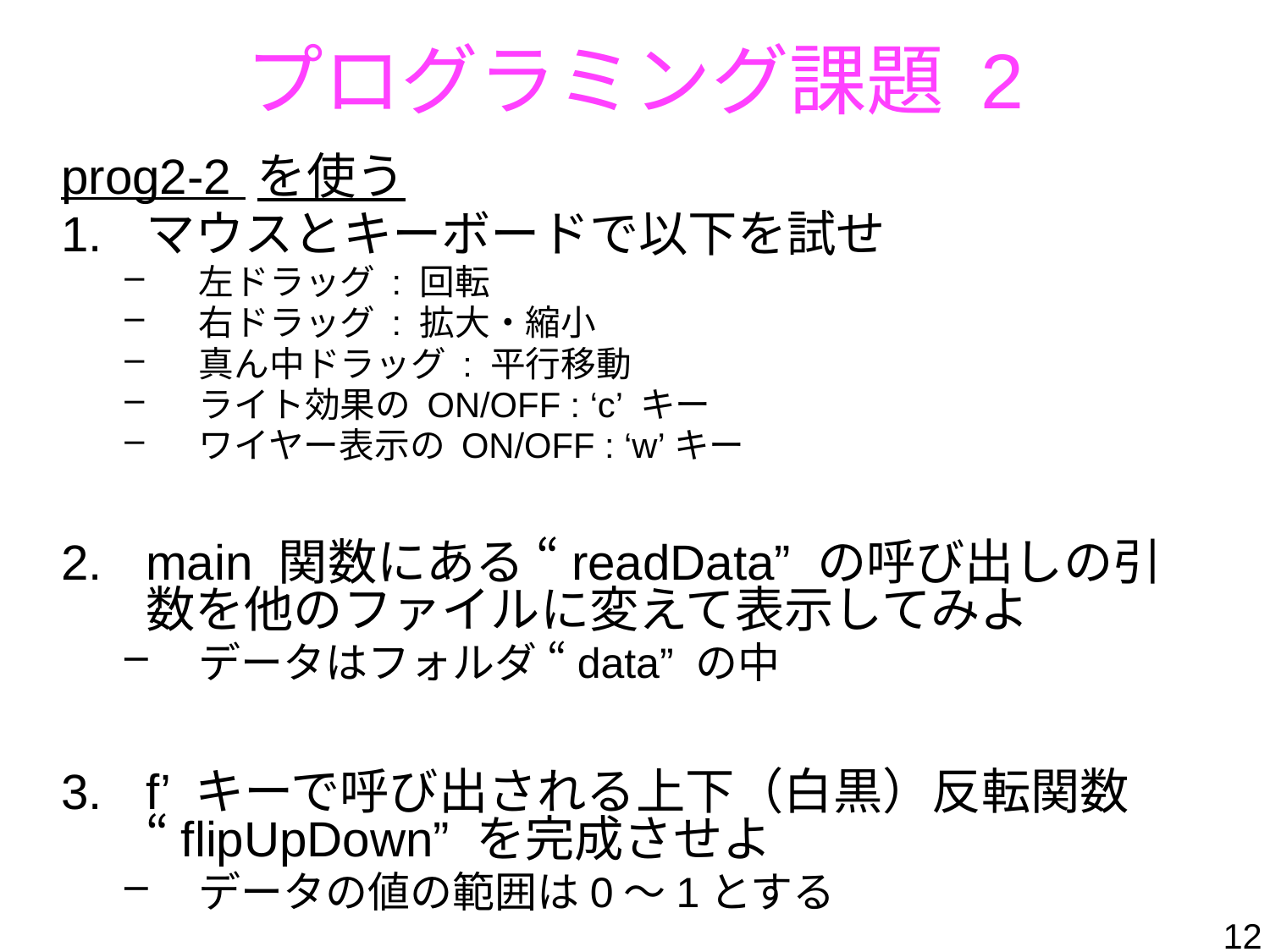

# プログラミング課題 2
prog2-2 を使う
マウスとキーボードで以下を試せ
左ドラッグ : 回転
右ドラッグ : 拡大・縮小
真ん中ドラッグ : 平行移動
ライト効果の ON/OFF : ‘c’ キー
ワイヤー表示の ON/OFF : ‘w’キー

main 関数にある “readData” の呼び出しの引数を他のファイルに変えて表示してみよ
データはフォルダ “data” の中

f’ キーで呼び出される上下（白黒）反転関数 “flipUpDown” を完成させよ
データの値の範囲は0～1とする

12